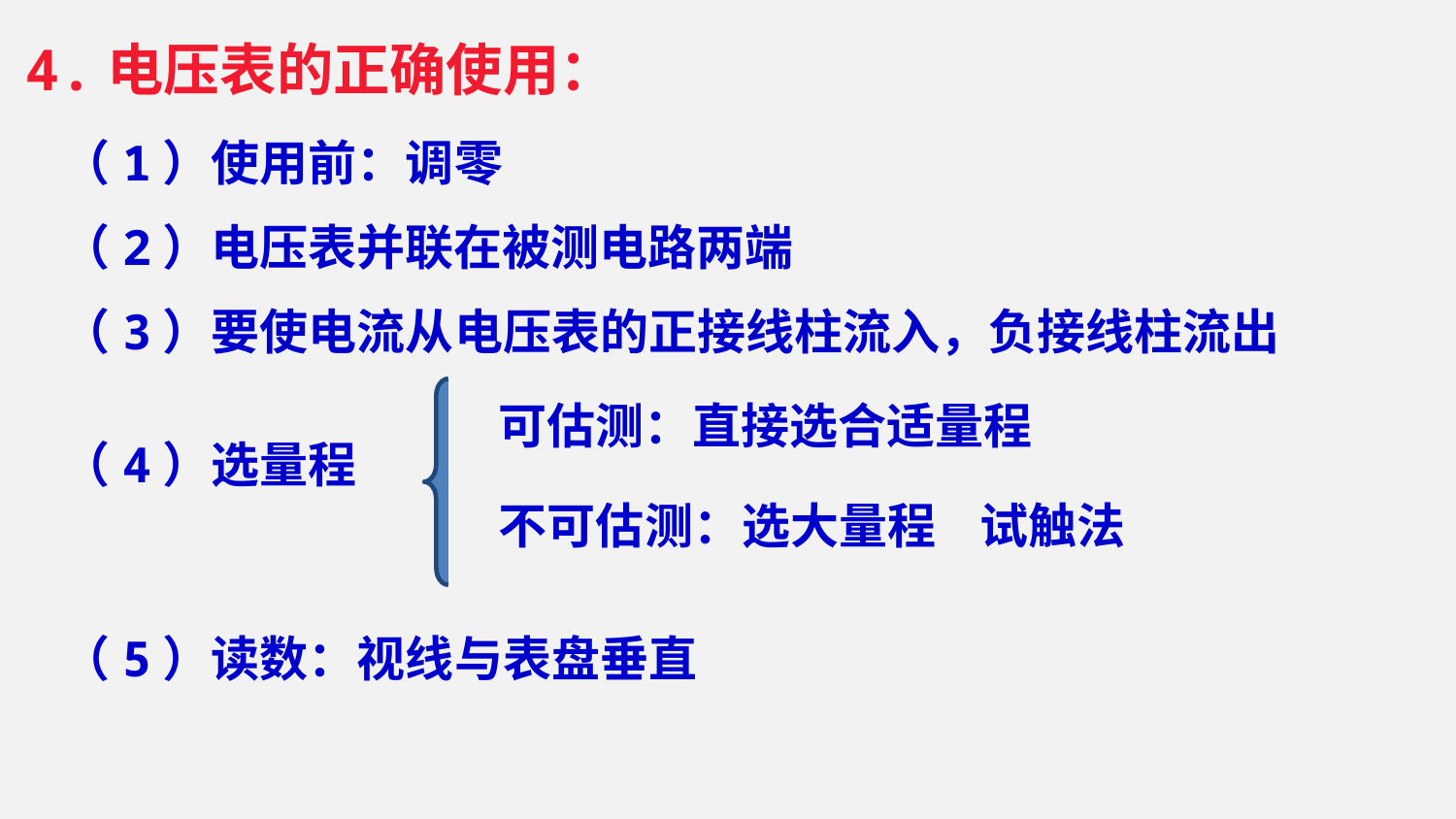

4.电压表的正确使用：
（1）使用前：调零
（2）电压表并联在被测电路两端

（3）要使电流从电压表的正接线柱流入，负接线柱流出

（4）选量程
可估测：直接选合适量程
不可估测：选大量程    试触法
（5）读数：视线与表盘垂直